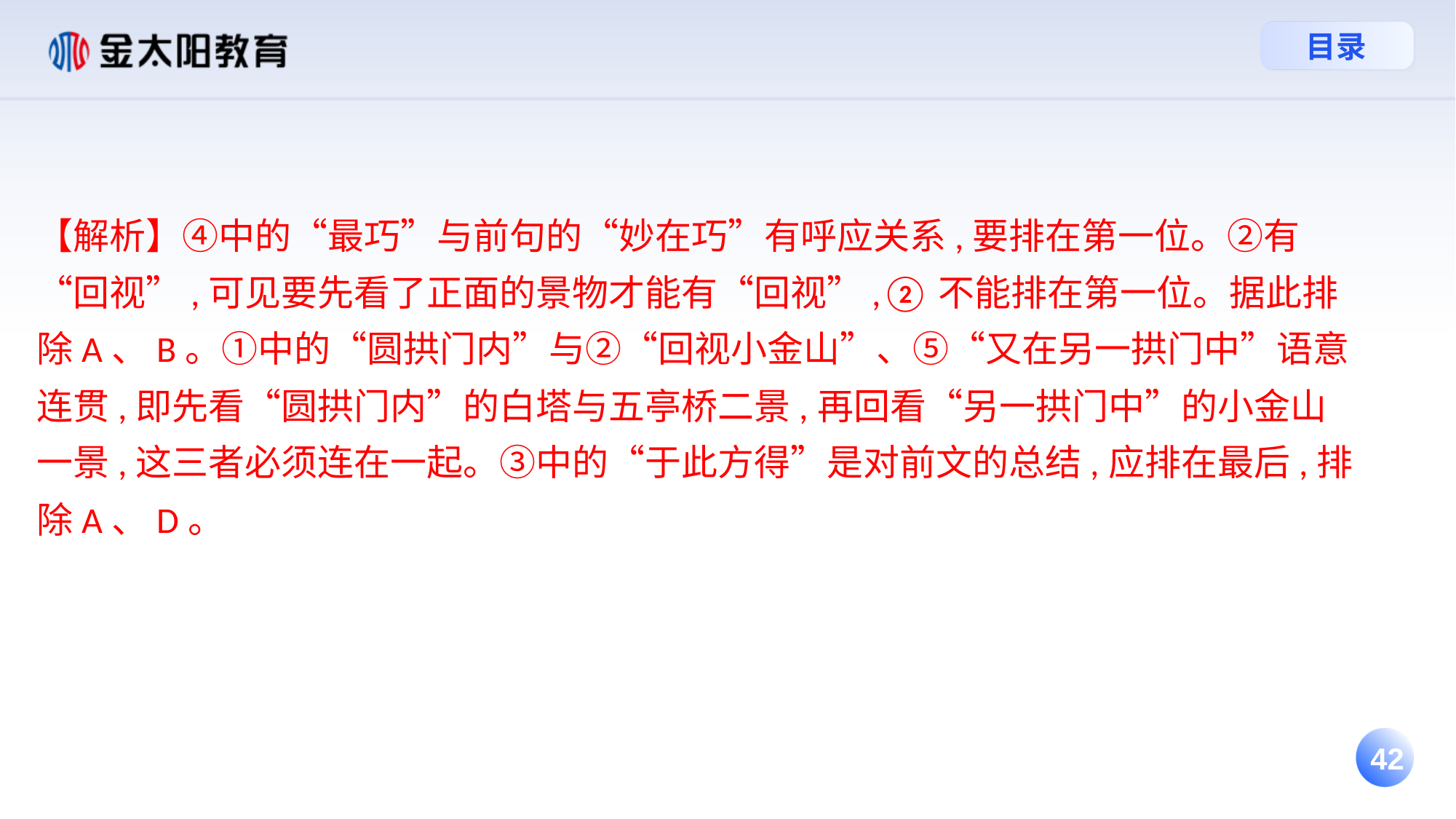

【解析】④中的“最巧”与前句的“妙在巧”有呼应关系,要排在第一位。②有“回视”,可见要先看了正面的景物才能有“回视”,②不能排在第一位。据此排除A、B。①中的“圆拱门内”与②“回视小金山”、⑤“又在另一拱门中”语意连贯,即先看“圆拱门内”的白塔与五亭桥二景,再回看“另一拱门中”的小金山一景,这三者必须连在一起。③中的“于此方得”是对前文的总结,应排在最后,排除A、D。